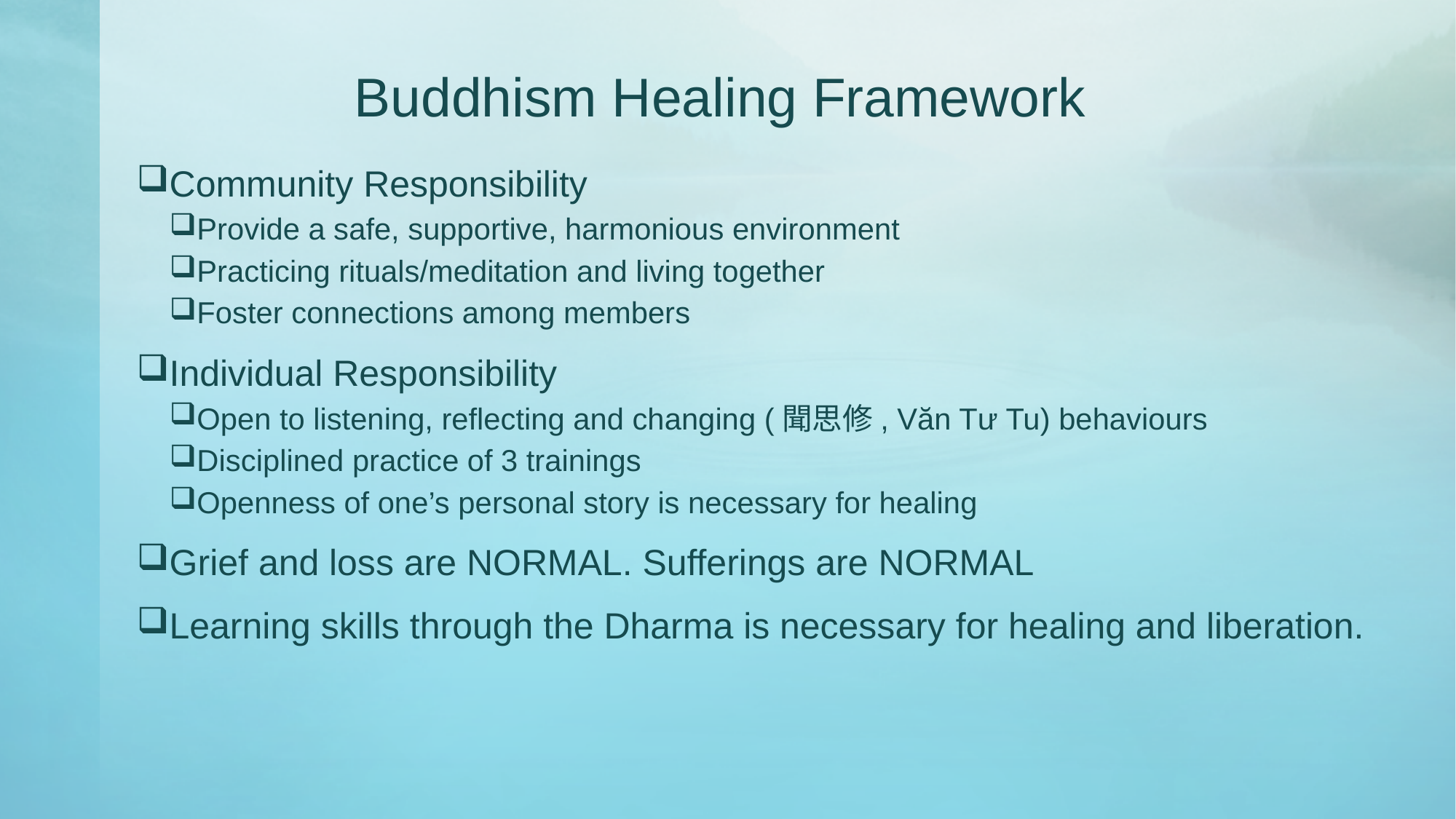

# Buddhism Healing Framework
Community Responsibility
Provide a safe, supportive, harmonious environment
Practicing rituals/meditation and living together
Foster connections among members
Individual Responsibility
Open to listening, reflecting and changing (聞思修, Văn Tư Tu) behaviours
Disciplined practice of 3 trainings
Openness of one’s personal story is necessary for healing
Grief and loss are NORMAL. Sufferings are NORMAL
Learning skills through the Dharma is necessary for healing and liberation.